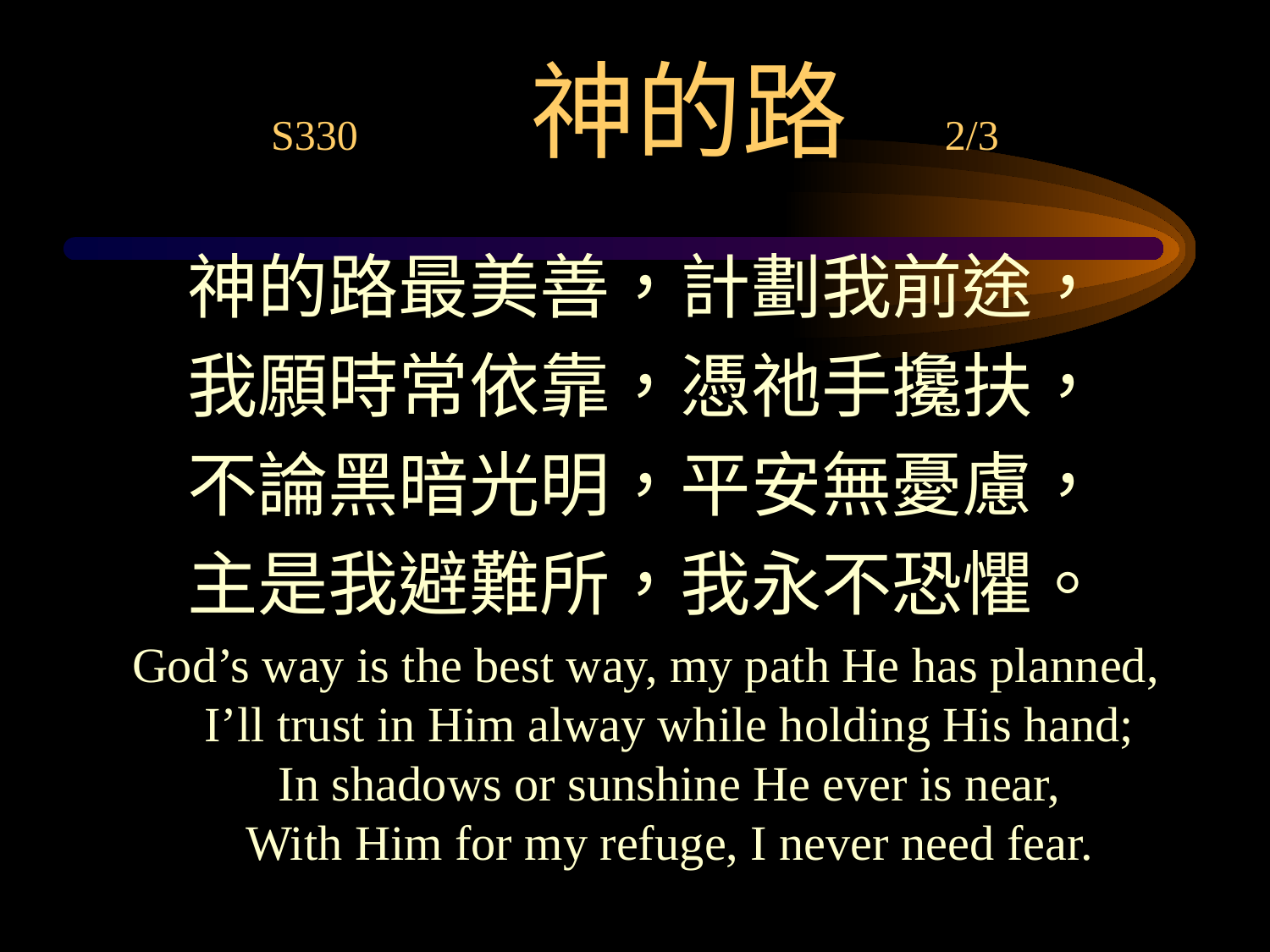

# S330   神的路    2/3

神的路最美善，計劃我前途，
我願時常依靠，憑祂手攙扶，
不論黑暗光明，平安無憂慮，
主是我避難所，我永不恐懼。
God’s way is the best way, my path He has planned,
I’ll trust in Him alway while holding His hand;
In shadows or sunshine He ever is near,
With Him for my refuge, I never need fear.